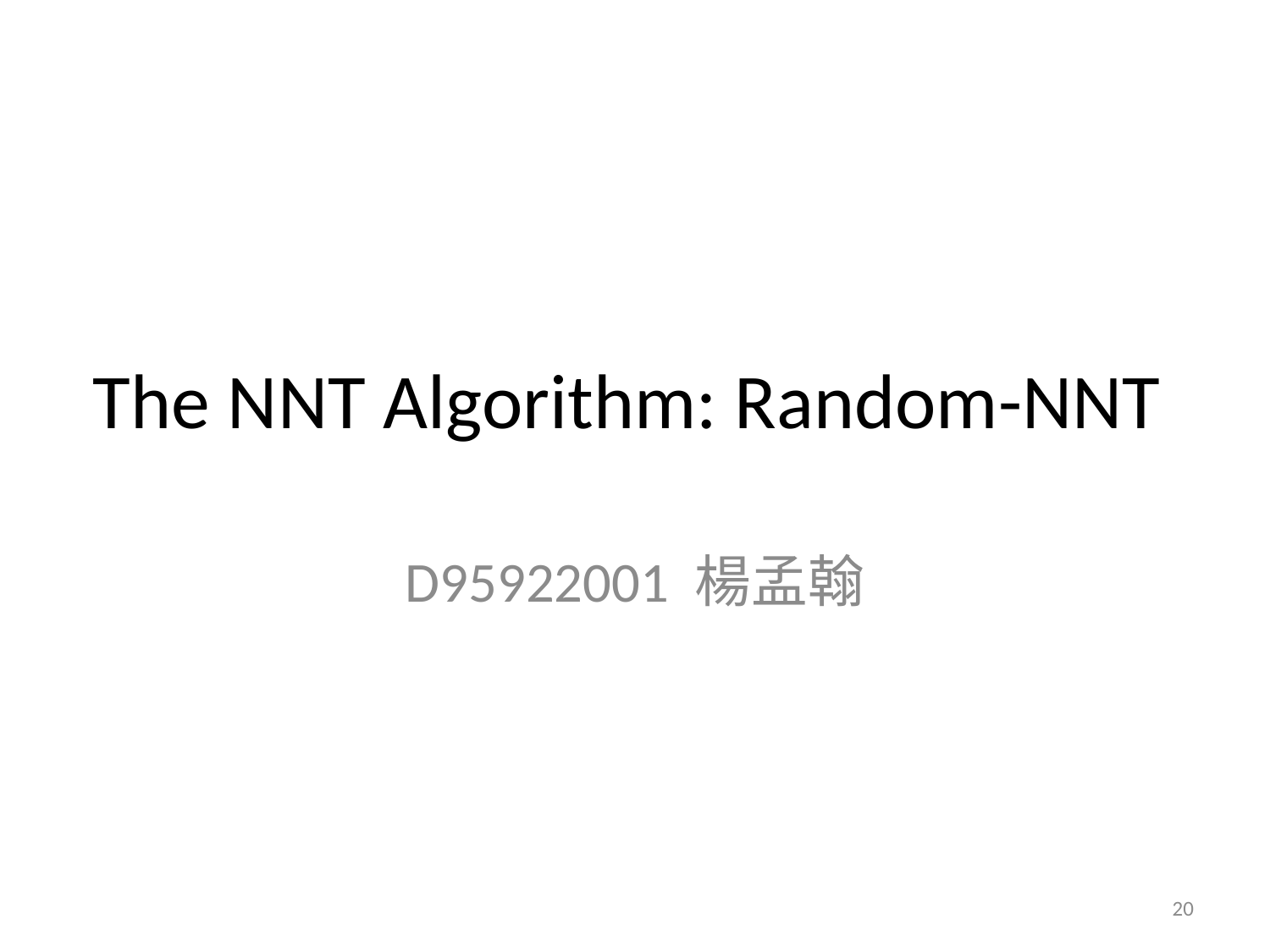

# The NNT Algorithm: Random-NNT
D95922001 楊孟翰
20